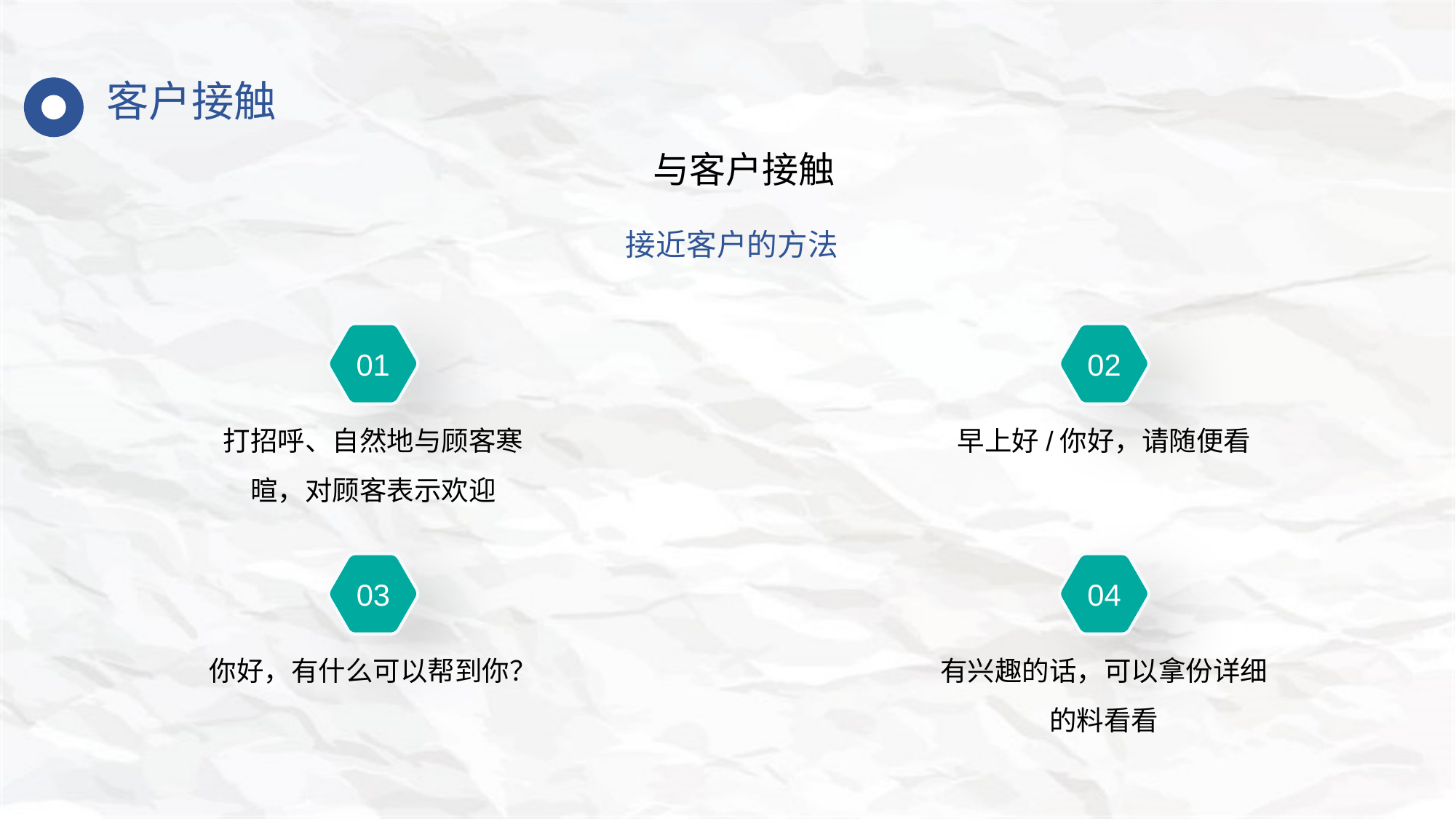

客户接触

与客户接触
接近客户的方法

01
打招呼、自然地与顾客寒暄，对顾客表示欢迎

02
早上好/你好，请随便看

03
你好，有什么可以帮到你？

04
有兴趣的话，可以拿份详细的料看看